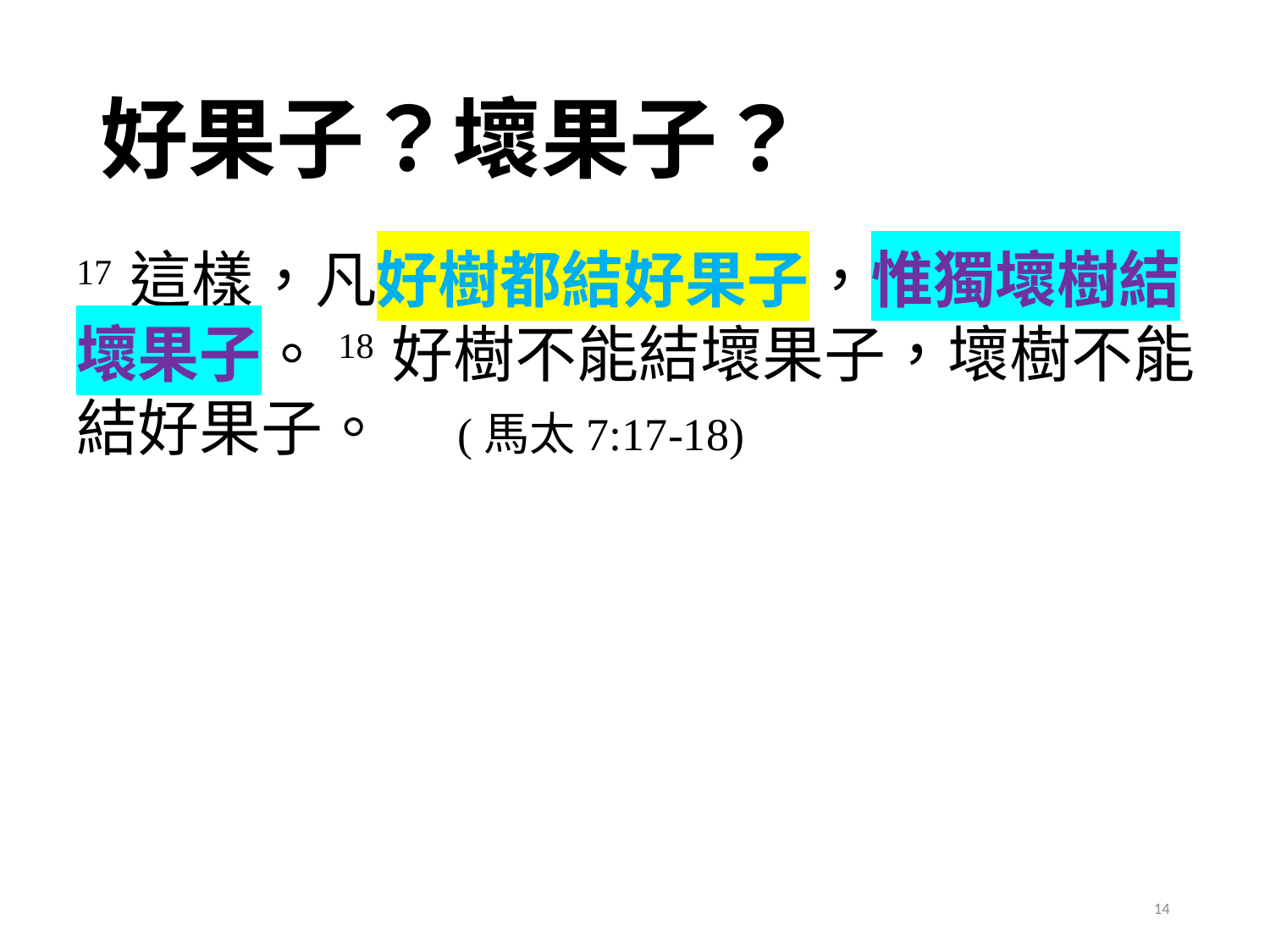

# 好果子？壞果子？
17 這樣，凡好樹都結好果子，惟獨壞樹結壞果子。18 好樹不能結壞果子，壞樹不能結好果子。	(馬太7:17-18)
14